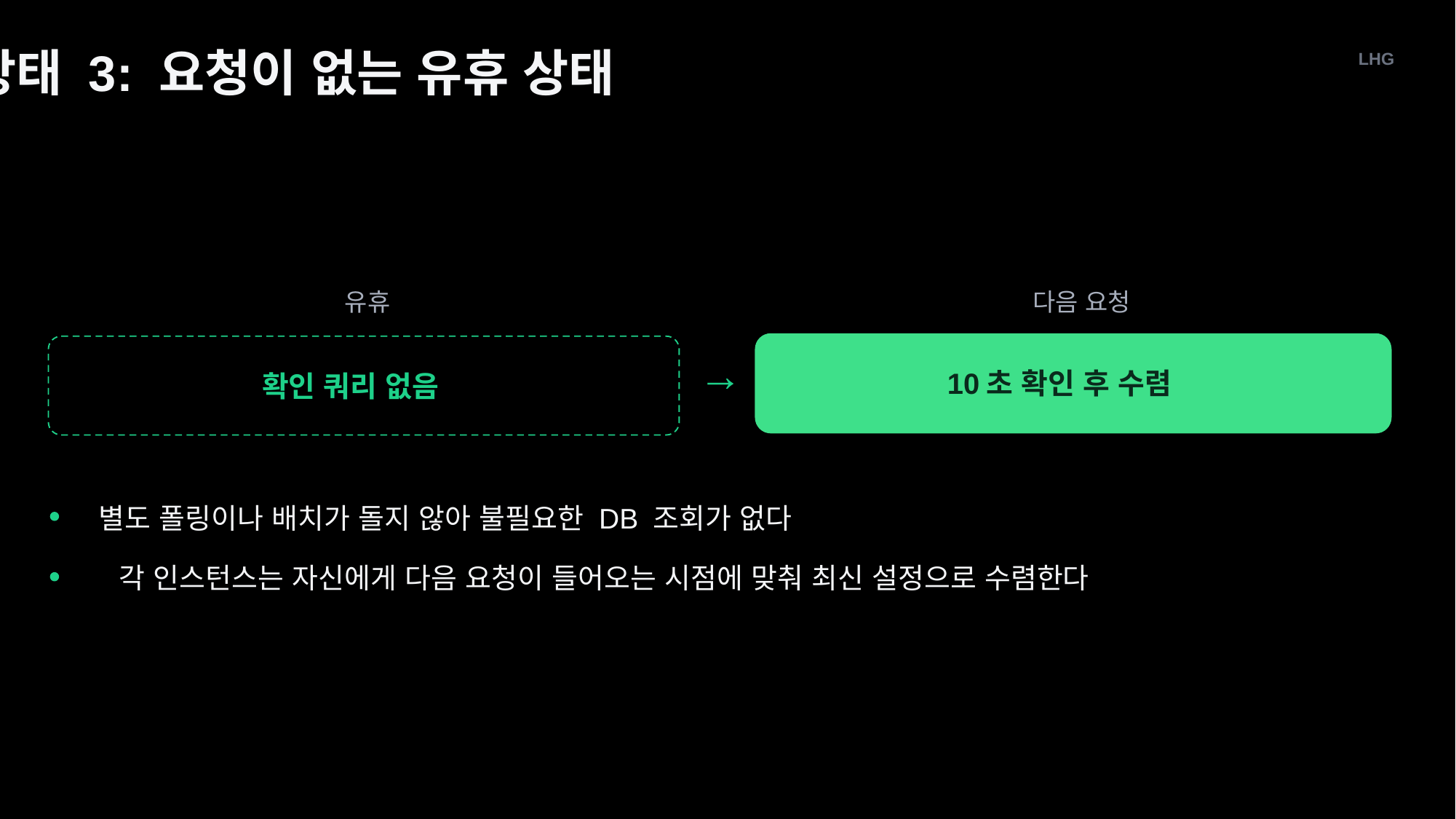

상태 3: 요청이 없는 유휴 상태
LHG
유휴
다음 요청

→
10초 확인 후 수렴
확인 쿼리 없음

별도 폴링이나 배치가 돌지 않아 불필요한 DB 조회가 없다

각 인스턴스는 자신에게 다음 요청이 들어오는 시점에 맞춰 최신 설정으로 수렴한다